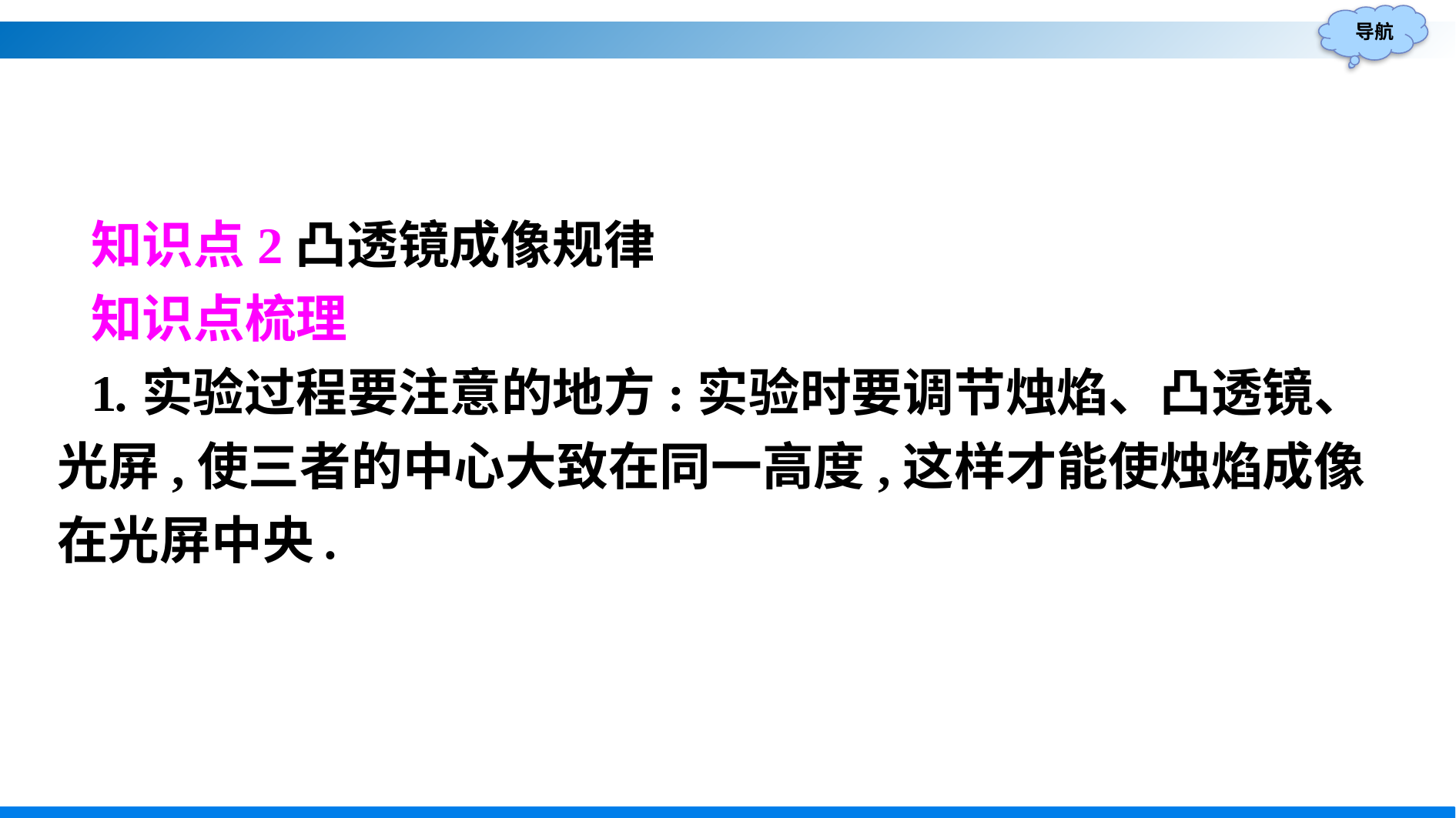

知识点2凸透镜成像规律
知识点梳理
1.实验过程要注意的地方:实验时要调节烛焰、凸透镜、光屏,使三者的中心大致在同一高度,这样才能使烛焰成像在光屏中央.